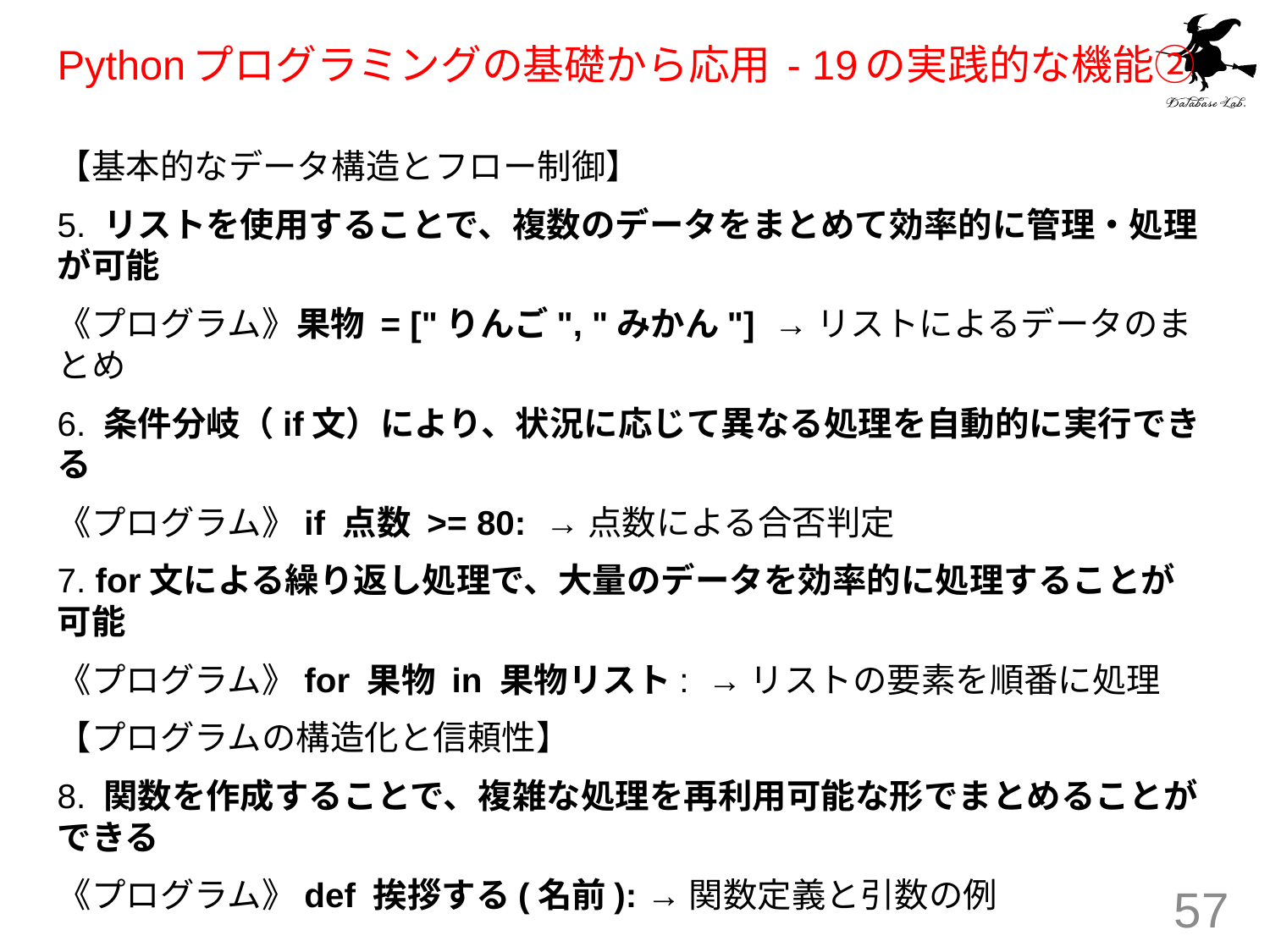

# Pythonプログラミングの基礎から応用 - 19の実践的な機能②
【基本的なデータ構造とフロー制御】
5. リストを使用することで、複数のデータをまとめて効率的に管理・処理が可能
《プログラム》果物 = ["りんご", "みかん"]  →リストによるデータのまとめ
6. 条件分岐（if文）により、状況に応じて異なる処理を自動的に実行できる
《プログラム》if 点数 >= 80:  →点数による合否判定
7. for文による繰り返し処理で、大量のデータを効率的に処理することが可能
《プログラム》for 果物 in 果物リスト:  →リストの要素を順番に処理
【プログラムの構造化と信頼性】
8. 関数を作成することで、複雑な処理を再利用可能な形でまとめることができる
《プログラム》def 挨拶する(名前): →関数定義と引数の例

57